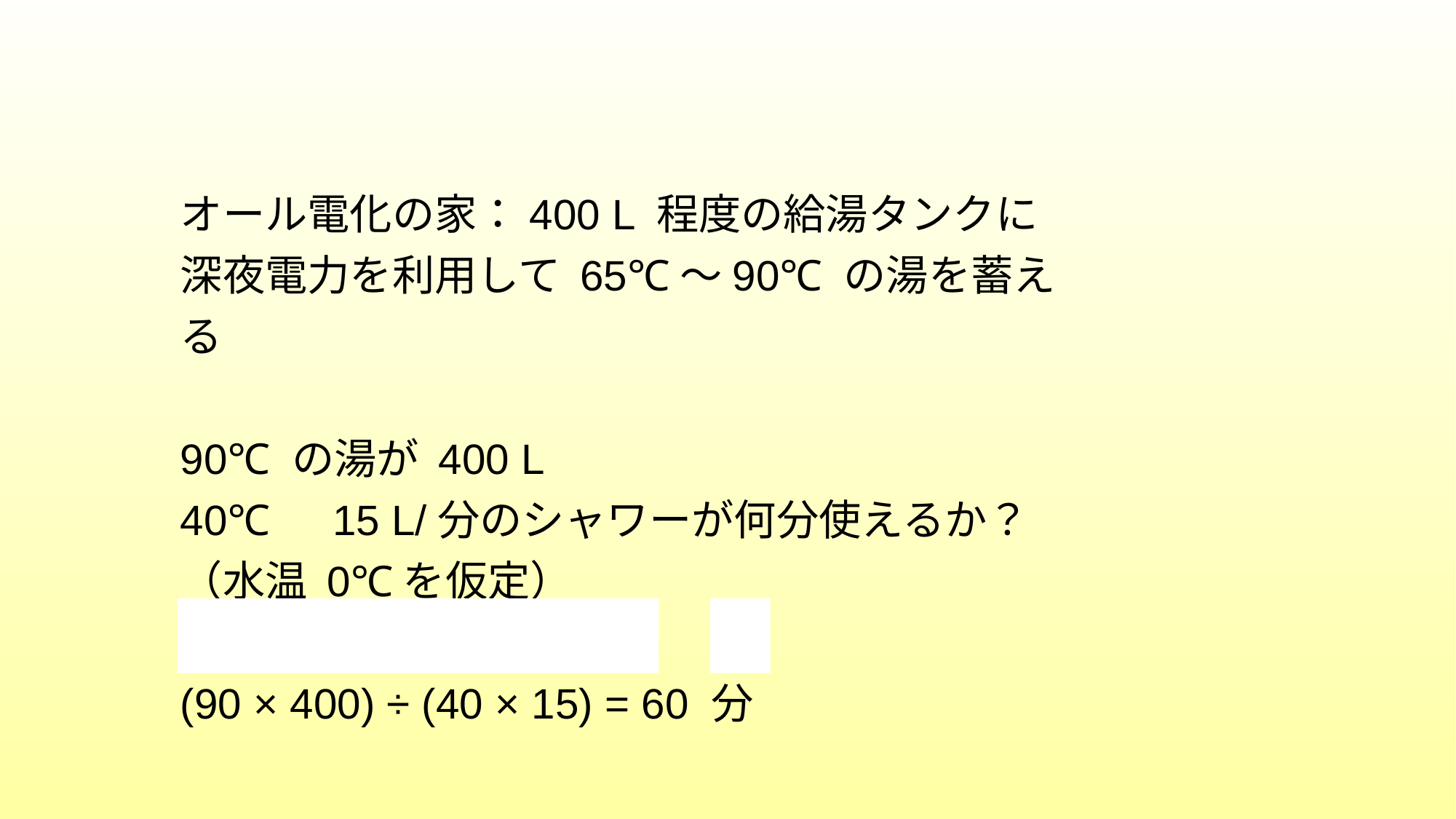

オール電化の家：400 L 程度の給湯タンクに深夜電力を利用して 65℃～90℃ の湯を蓄える

90℃ の湯が 400 L
40℃　15 L/分のシャワーが何分使えるか？
（水温 0℃を仮定）

(90 × 400) ÷ (40 × 15) = 60 分